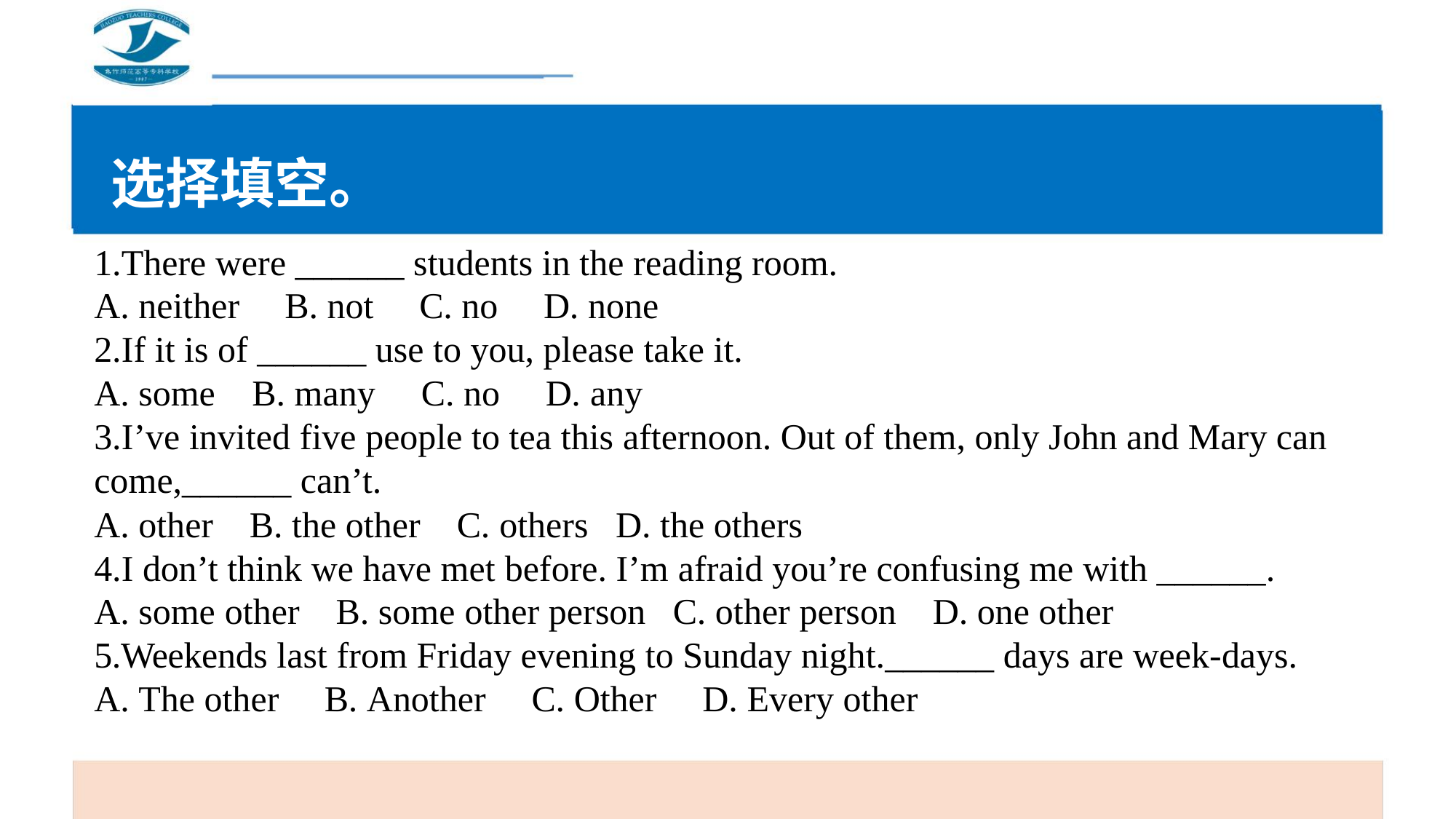

选择填空。
1.There were ______ students in the reading room.
A. neither B. not C. no D. none
2.If it is of ______ use to you, please take it.
A. some B. many C. no D. any
3.I’ve invited five people to tea this afternoon. Out of them, only John and Mary can
come,______ can’t.
A. other B. the other C. others D. the others
4.I don’t think we have met before. I’m afraid you’re confusing me with ______.
A. some other B. some other person C. other person D. one other
5.Weekends last from Friday evening to Sunday night.______ days are week-days.
A. The other B. Another C. Other D. Every other